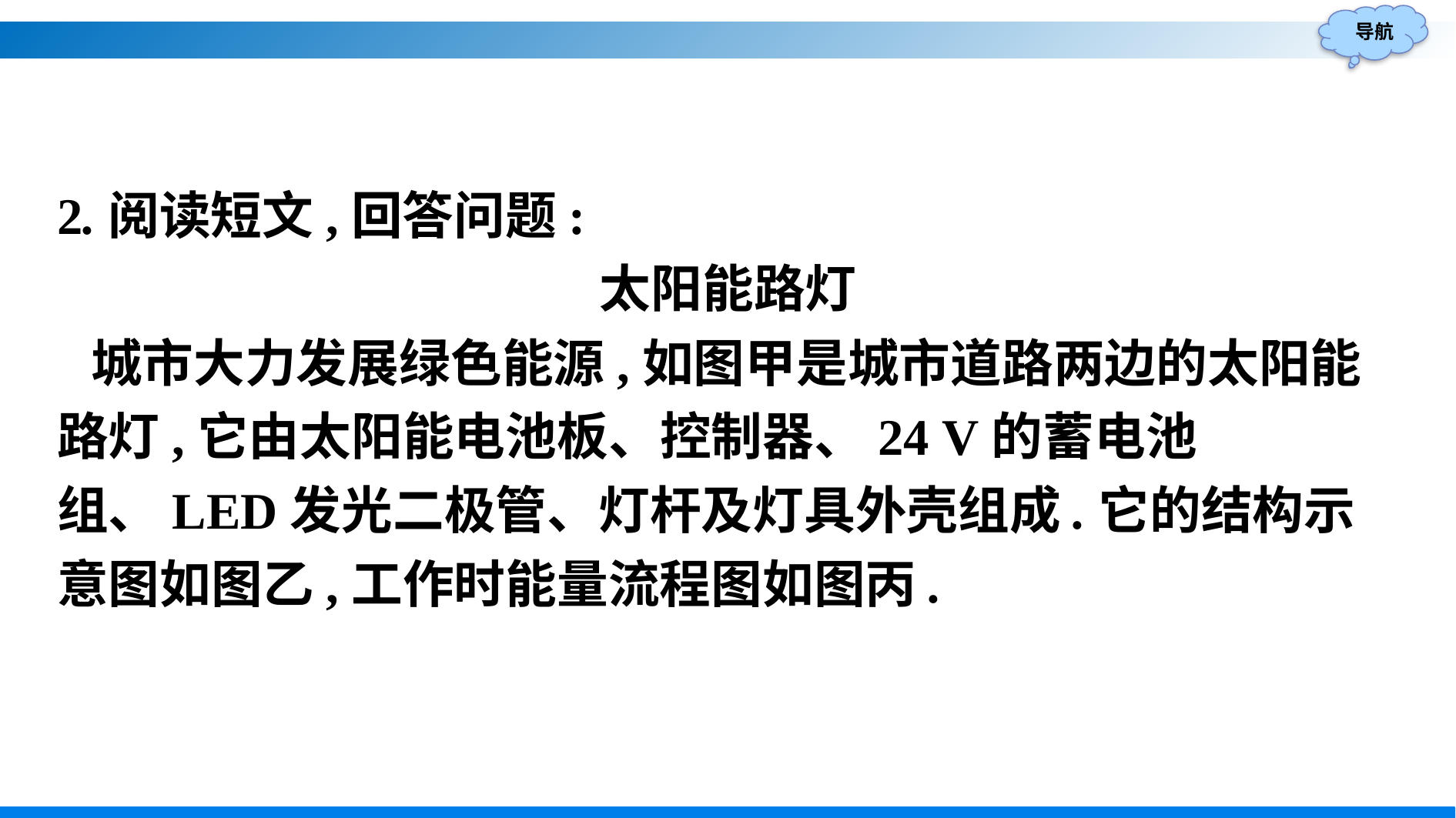

2.阅读短文,回答问题:
太阳能路灯
城市大力发展绿色能源,如图甲是城市道路两边的太阳能路灯,它由太阳能电池板、控制器、24 V的蓄电池组、LED发光二极管、灯杆及灯具外壳组成.它的结构示意图如图乙,工作时能量流程图如图丙.